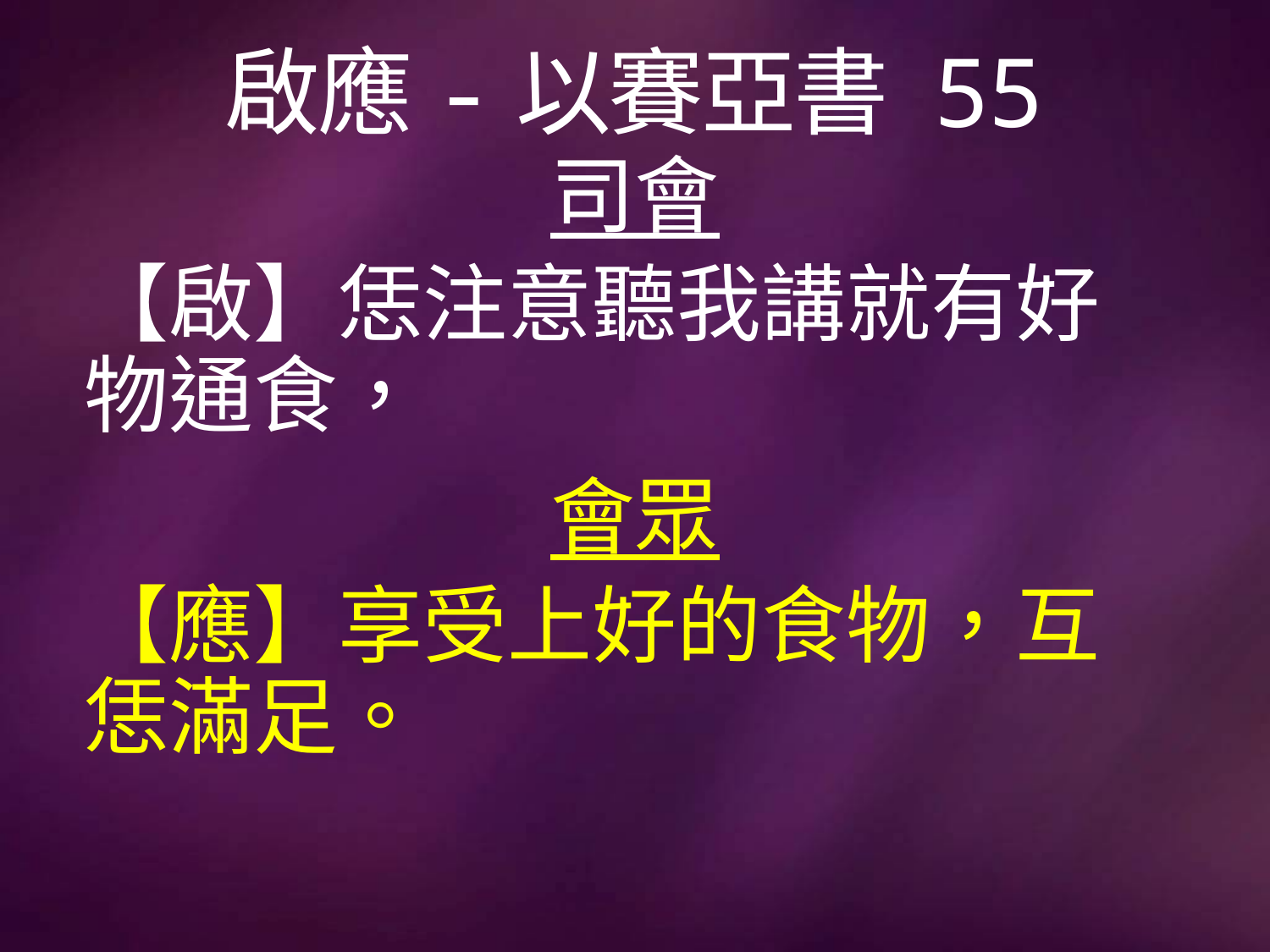

# 啟應-以賽亞書 55
司會
【啟】恁注意聽我講就有好物通食，

會眾
【應】享受上好的食物，互恁滿足。